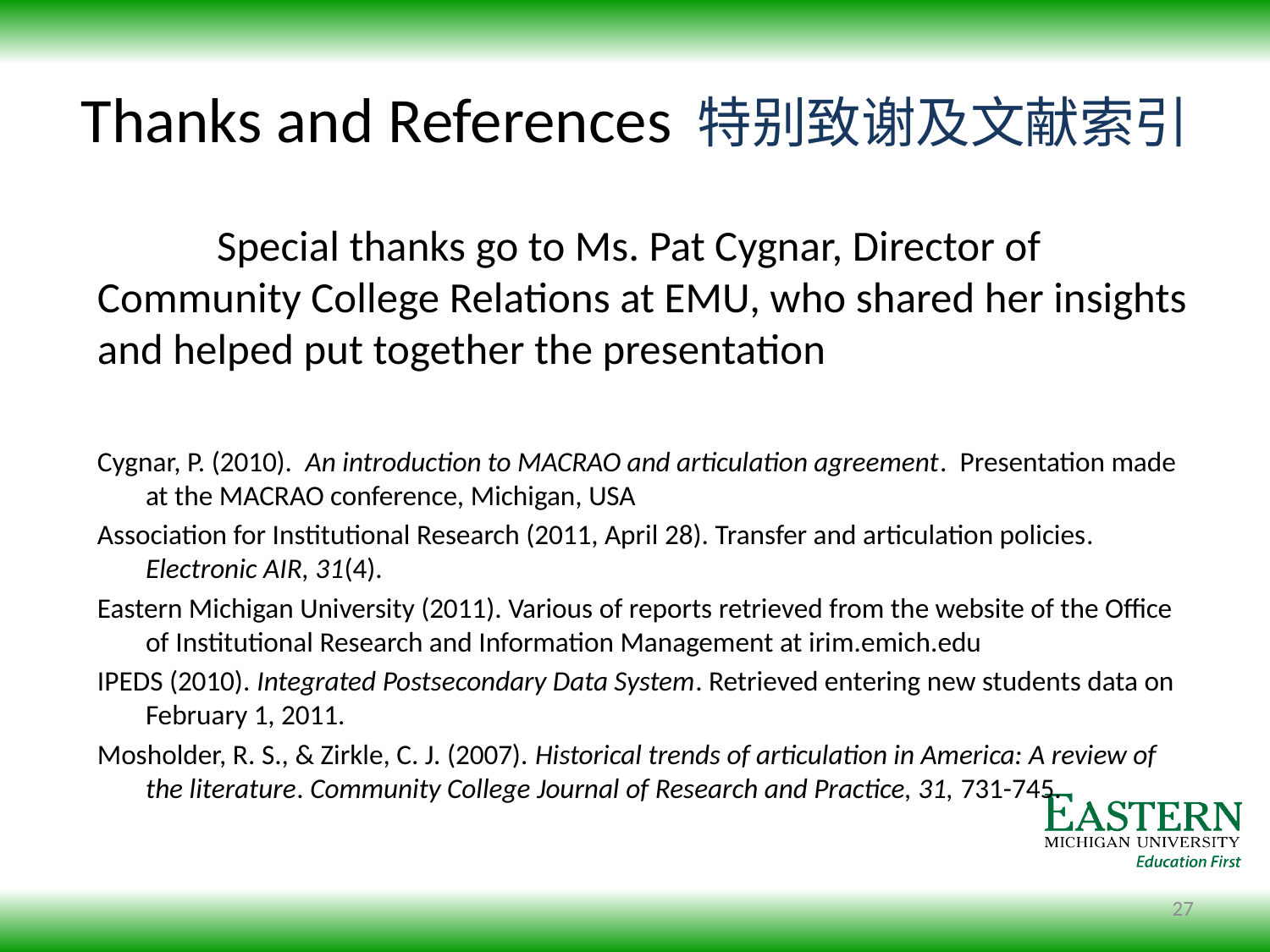

# Thanks and References 特别致谢及文献索引
	Special thanks go to Ms. Pat Cygnar, Director of Community College Relations at EMU, who shared her insights and helped put together the presentation

Cygnar, P. (2010).  An introduction to MACRAO and articulation agreement.  Presentation made at the MACRAO conference, Michigan, USA
Association for Institutional Research (2011, April 28). Transfer and articulation policies. Electronic AIR, 31(4).
Eastern Michigan University (2011). Various of reports retrieved from the website of the Office of Institutional Research and Information Management at irim.emich.edu
IPEDS (2010). Integrated Postsecondary Data System. Retrieved entering new students data on February 1, 2011.
Mosholder, R. S., & Zirkle, C. J. (2007). Historical trends of articulation in America: A review of the literature. Community College Journal of Research and Practice, 31, 731-745.

27